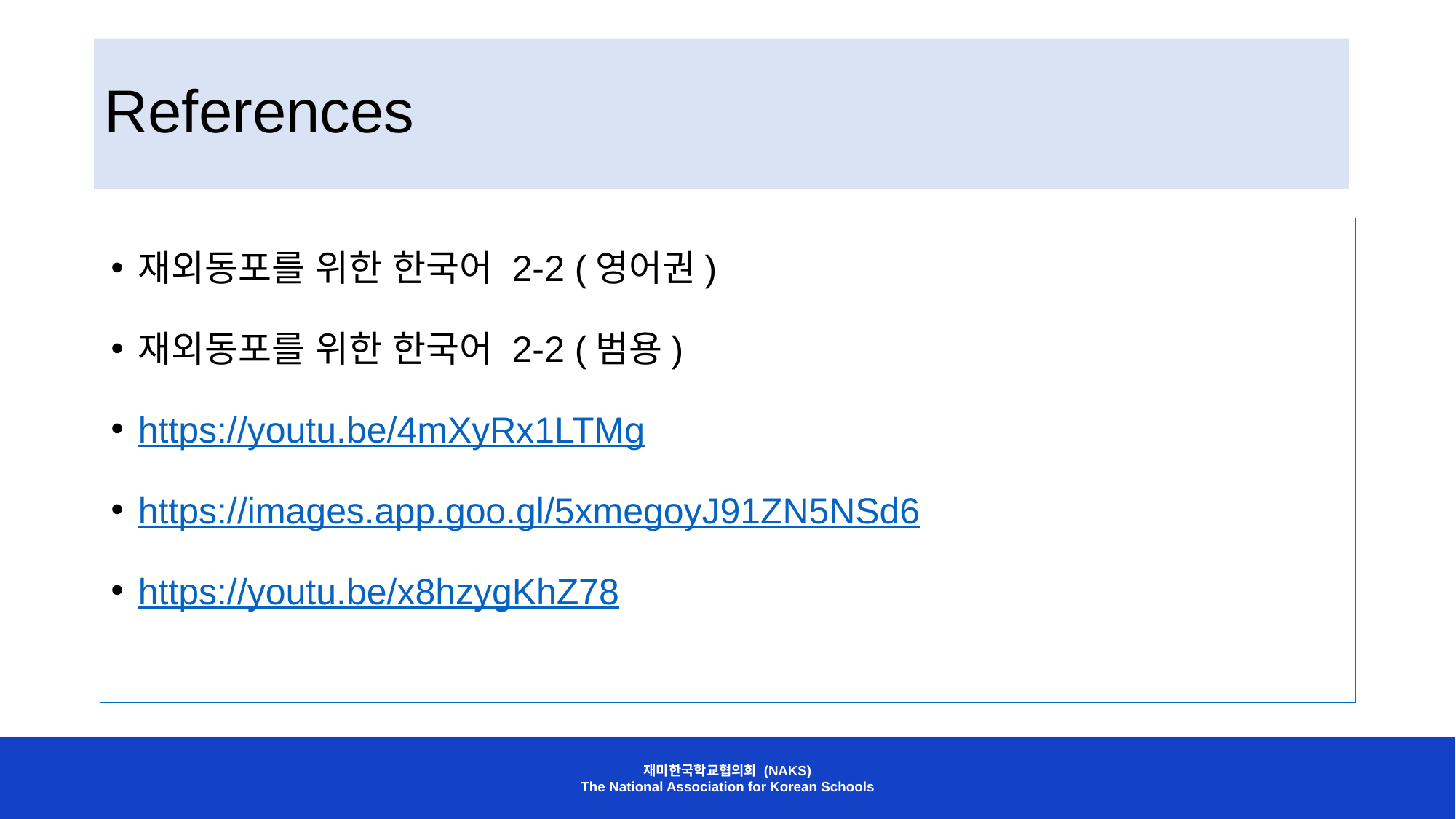

# References
재외동포를 위한 한국어 2-2 (영어권)
재외동포를 위한 한국어 2-2 (범용)
https://youtu.be/4mXyRx1LTMg
https://images.app.goo.gl/5xmegoyJ91ZN5NSd6
https://youtu.be/x8hzygKhZ78